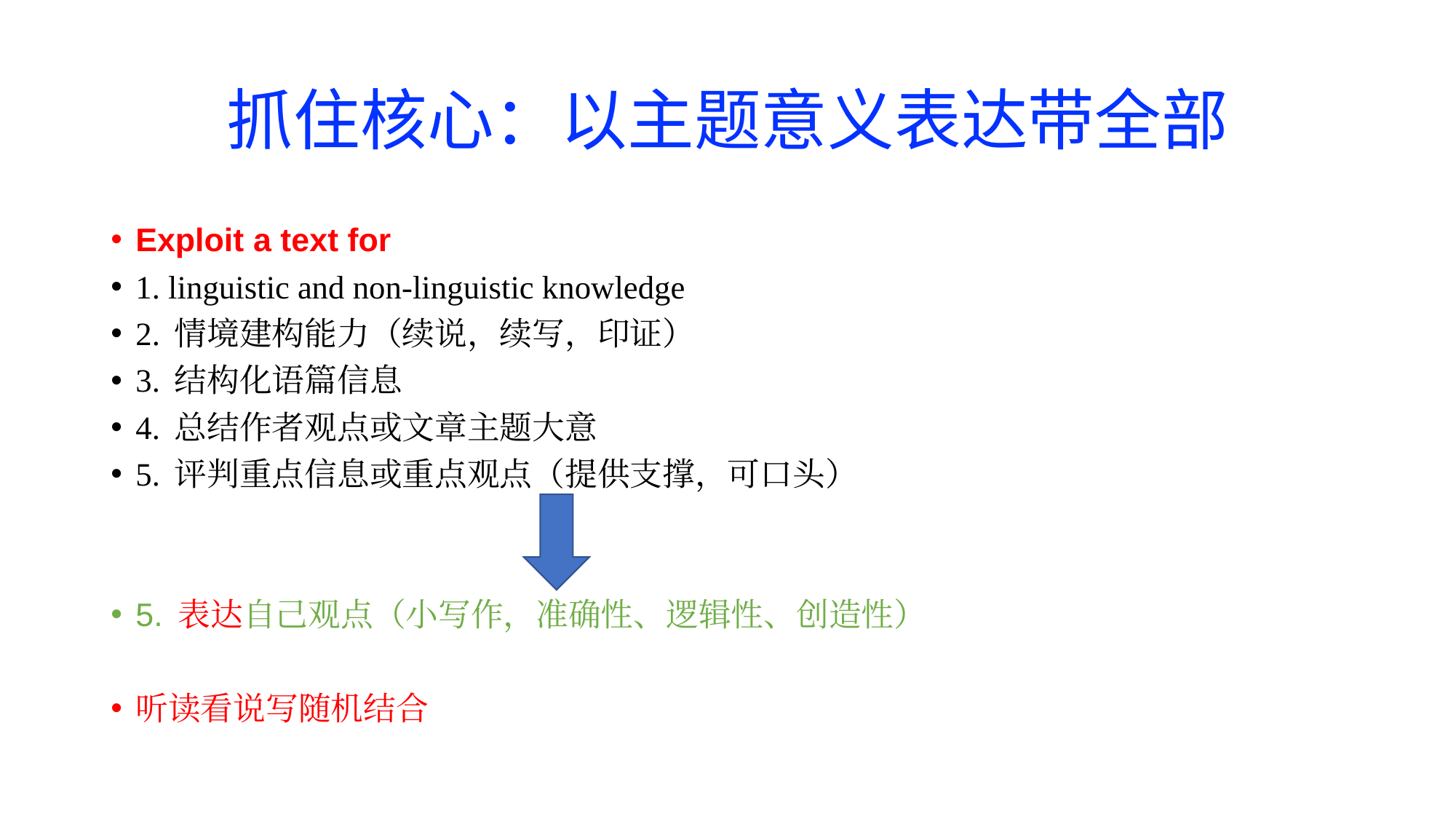

# 抓住核心：以主题意义表达带全部
Exploit a text for
1. linguistic and non-linguistic knowledge
2. 情境建构能力（续说，续写，印证）
3. 结构化语篇信息
4. 总结作者观点或文章主题大意
5. 评判重点信息或重点观点（提供支撑，可口头）

5. 表达自己观点（小写作，准确性、逻辑性、创造性）

听读看说写随机结合